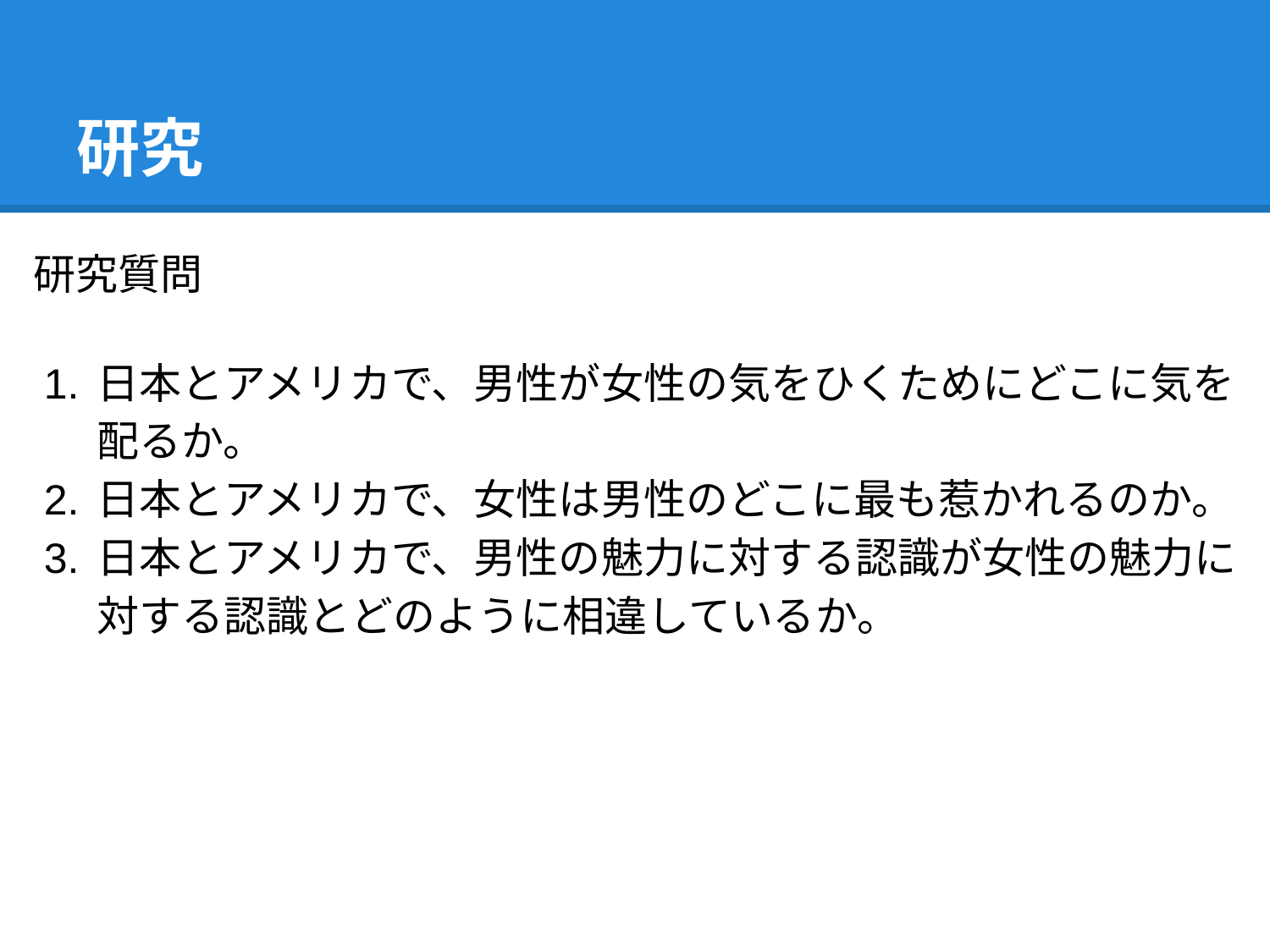

# 研究
研究質問

日本とアメリカで、男性が女性の気をひくためにどこに気を配るか。
日本とアメリカで、女性は男性のどこに最も惹かれるのか。
日本とアメリカで、男性の魅力に対する認識が女性の魅力に対する認識とどのように相違しているか。